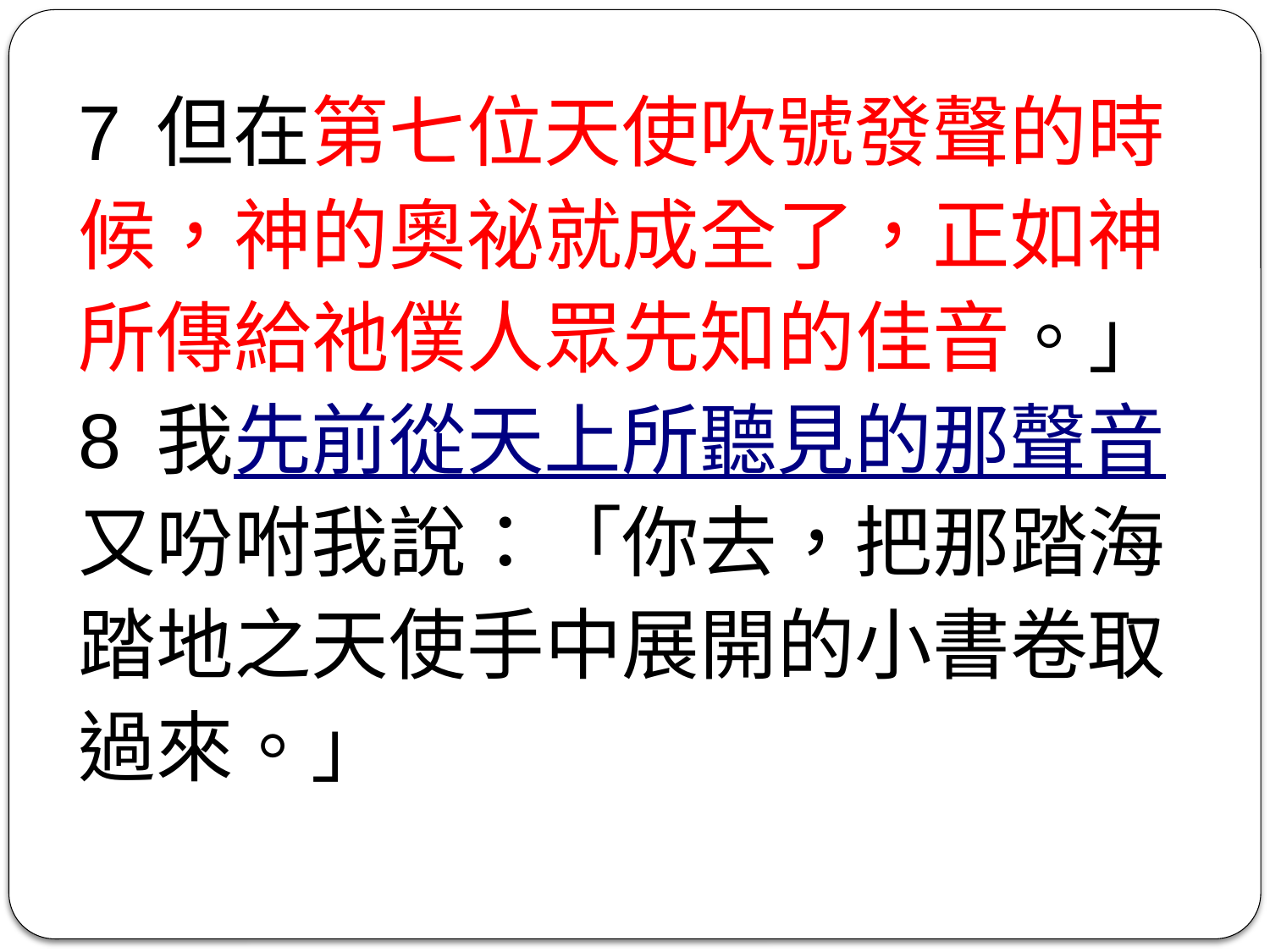

7 但在第七位天使吹號發聲的時候，神的奧祕就成全了，正如神所傳給祂僕人眾先知的佳音。」 8 我先前從天上所聽見的那聲音又吩咐我說：「你去，把那踏海踏地之天使手中展開的小書卷取過來。」